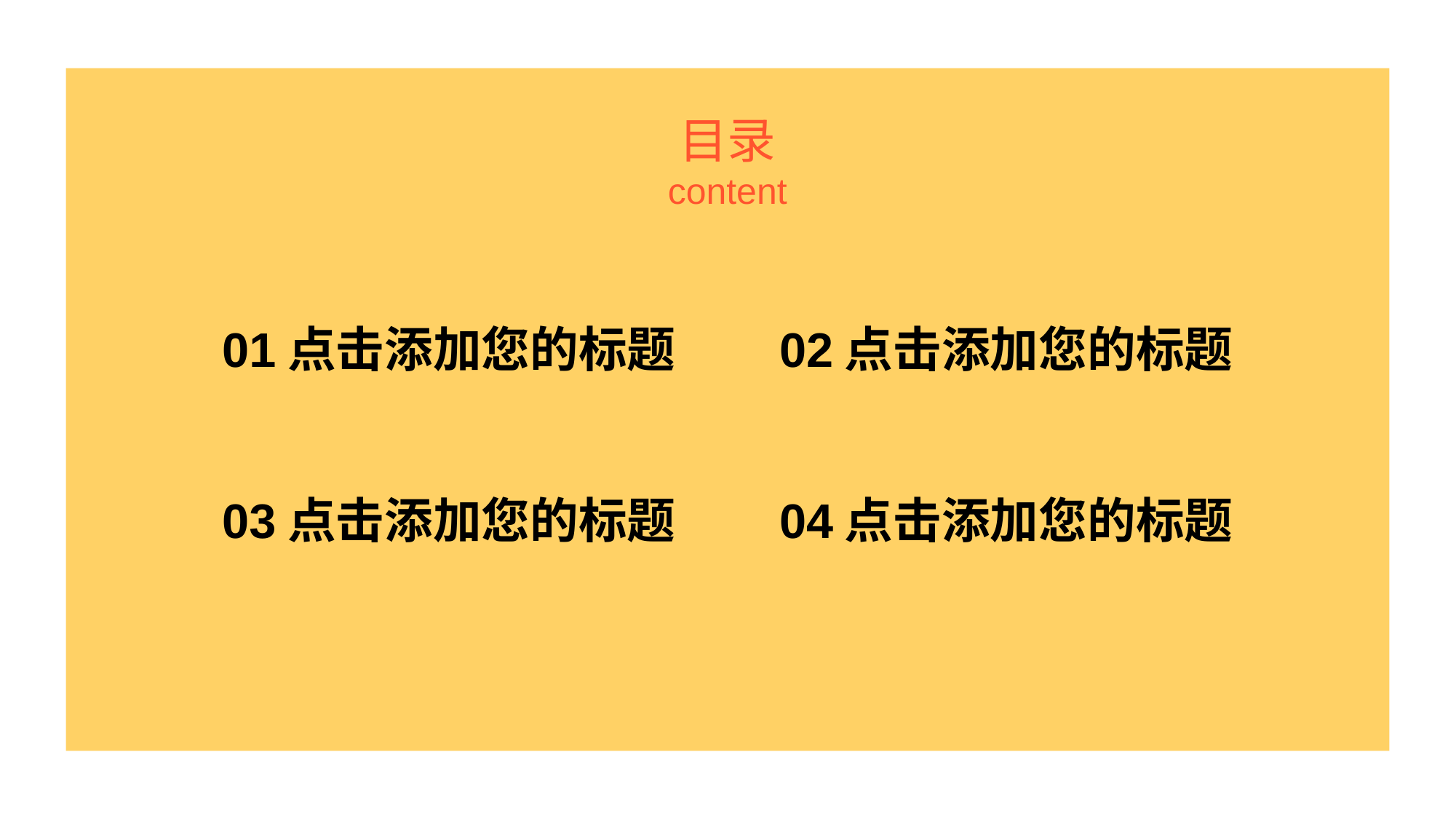

目录
content
01点击添加您的标题
02点击添加您的标题
03点击添加您的标题
04点击添加您的标题